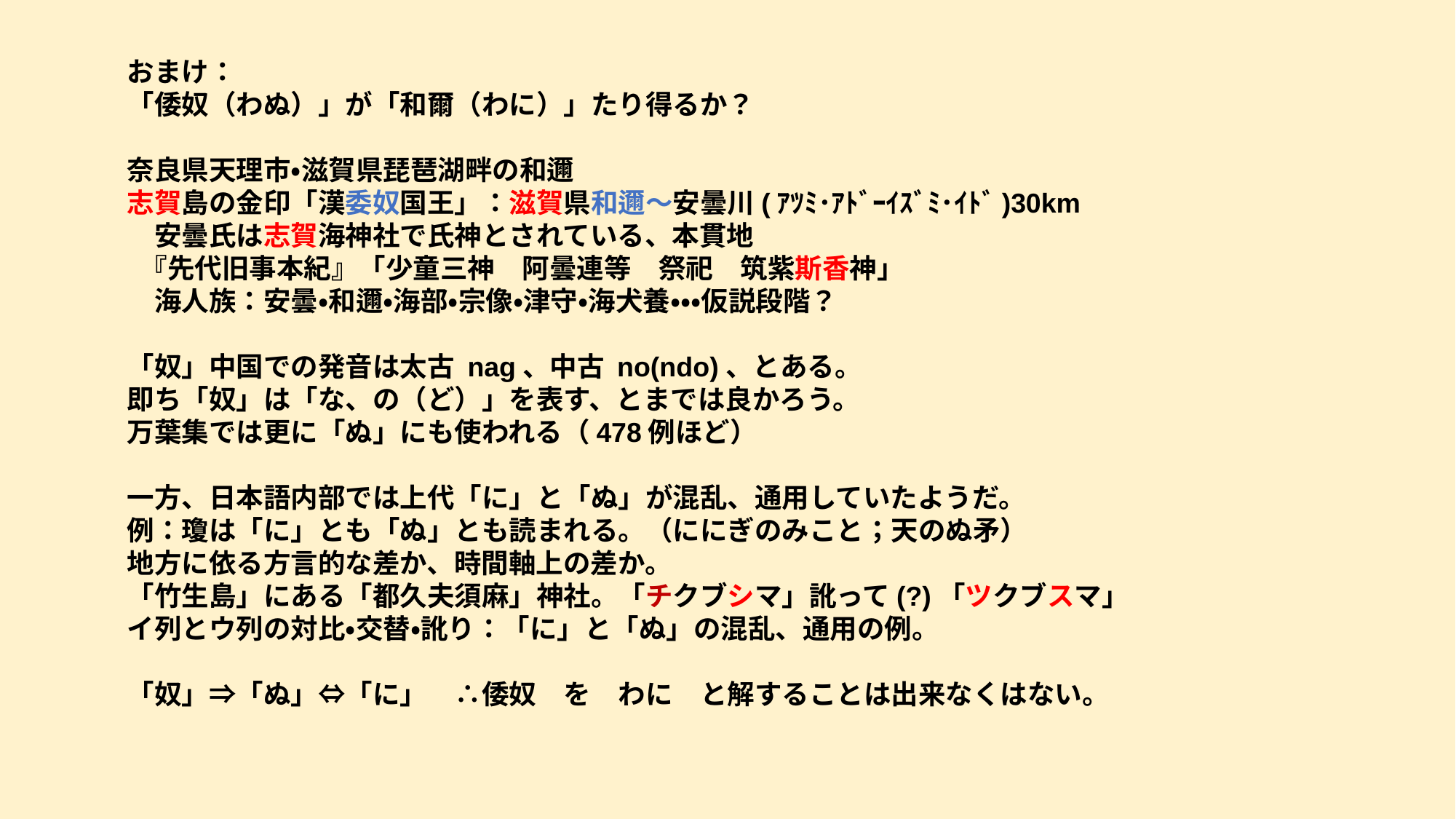

おまけ：
「倭奴（わぬ）」が「和爾（わに）」たり得るか？

奈良県天理市・滋賀県琵琶湖畔の和邇
志賀島の金印「漢委奴国王」：滋賀県和邇～安曇川(ｱﾂﾐ･ｱﾄﾞｰｲｽﾞﾐ･ｲﾄﾞ)30km
　安曇氏は志賀海神社で氏神とされている、本貫地
 『先代旧事本紀』「少童三神　阿曇連等　祭祀　筑紫斯香神」
　海人族：安曇・和邇・海部・宗像・津守・海犬養・・・仮説段階？

「奴」中国での発音は太古 nag、中古 no(ndo)、とある。
即ち「奴」は「な、の（ど）」を表す、とまでは良かろう。
万葉集では更に「ぬ」にも使われる（478例ほど）

一方、日本語内部では上代「に」と「ぬ」が混乱、通用していたようだ。
例：瓊は「に」とも「ぬ」とも読まれる。（ににぎのみこと；天のぬ矛）
地方に依る方言的な差か、時間軸上の差か。
「竹生島」にある「都久夫須麻」神社。「チクブシマ」訛って(?)「ツクブスマ」
イ列とウ列の対比・交替・訛り：「に」と「ぬ」の混乱、通用の例。

「奴」⇒「ぬ」⇔「に」　∴倭奴　を　わに　と解することは出来なくはない。